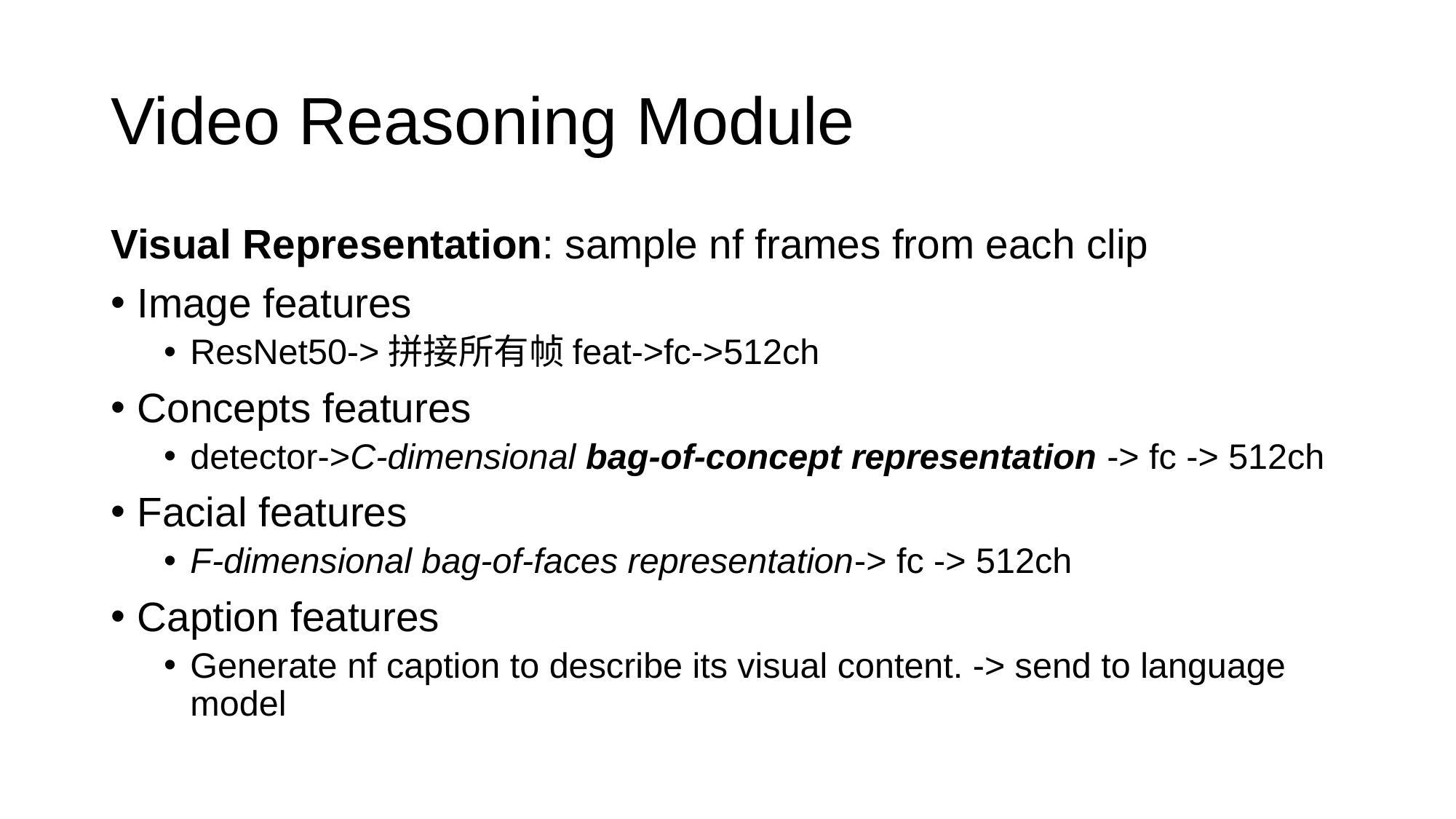

# Video Reasoning Module
Visual Representation: sample nf frames from each clip
Image features
ResNet50->拼接所有帧feat->fc->512ch
Concepts features
detector->C-dimensional bag-of-concept representation -> fc -> 512ch
Facial features
F-dimensional bag-of-faces representation-> fc -> 512ch
Caption features
Generate nf caption to describe its visual content. -> send to language model